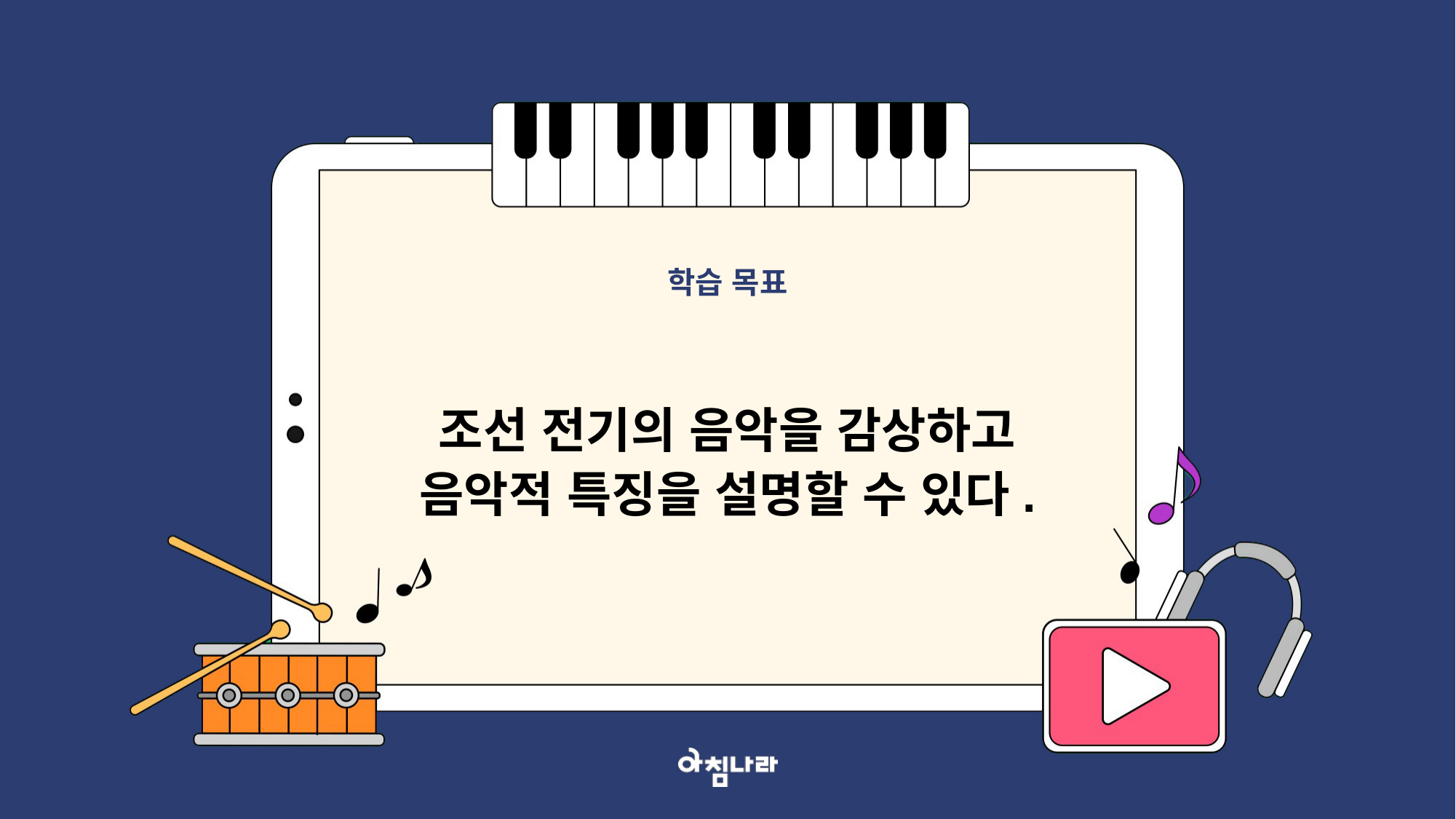

학습 목표
조선 전기의 음악을 감상하고 음악적 특징을 설명할 수 있다.